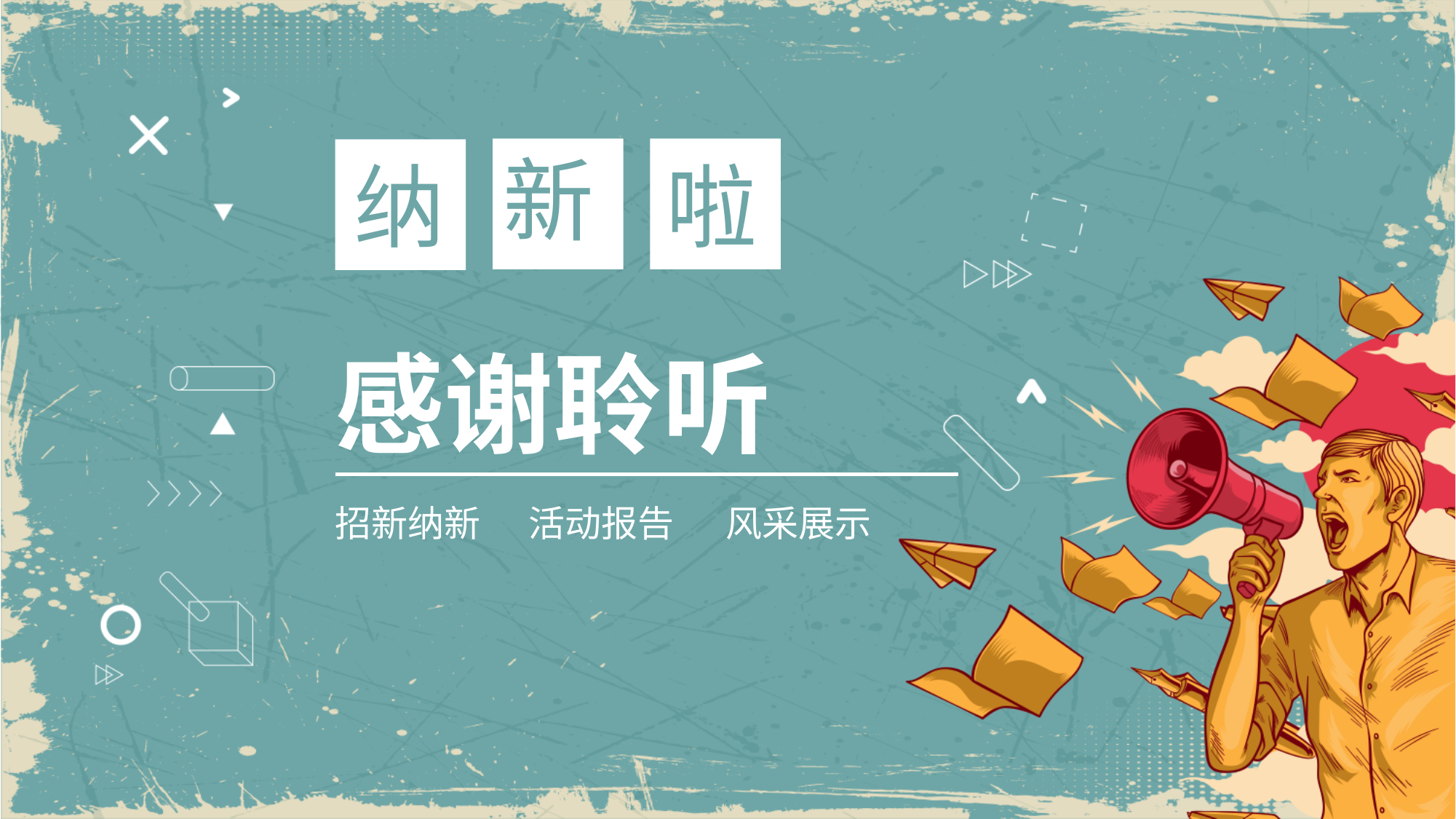

新

纳
啦
感谢聆听
招新纳新
活动报告
风采展示